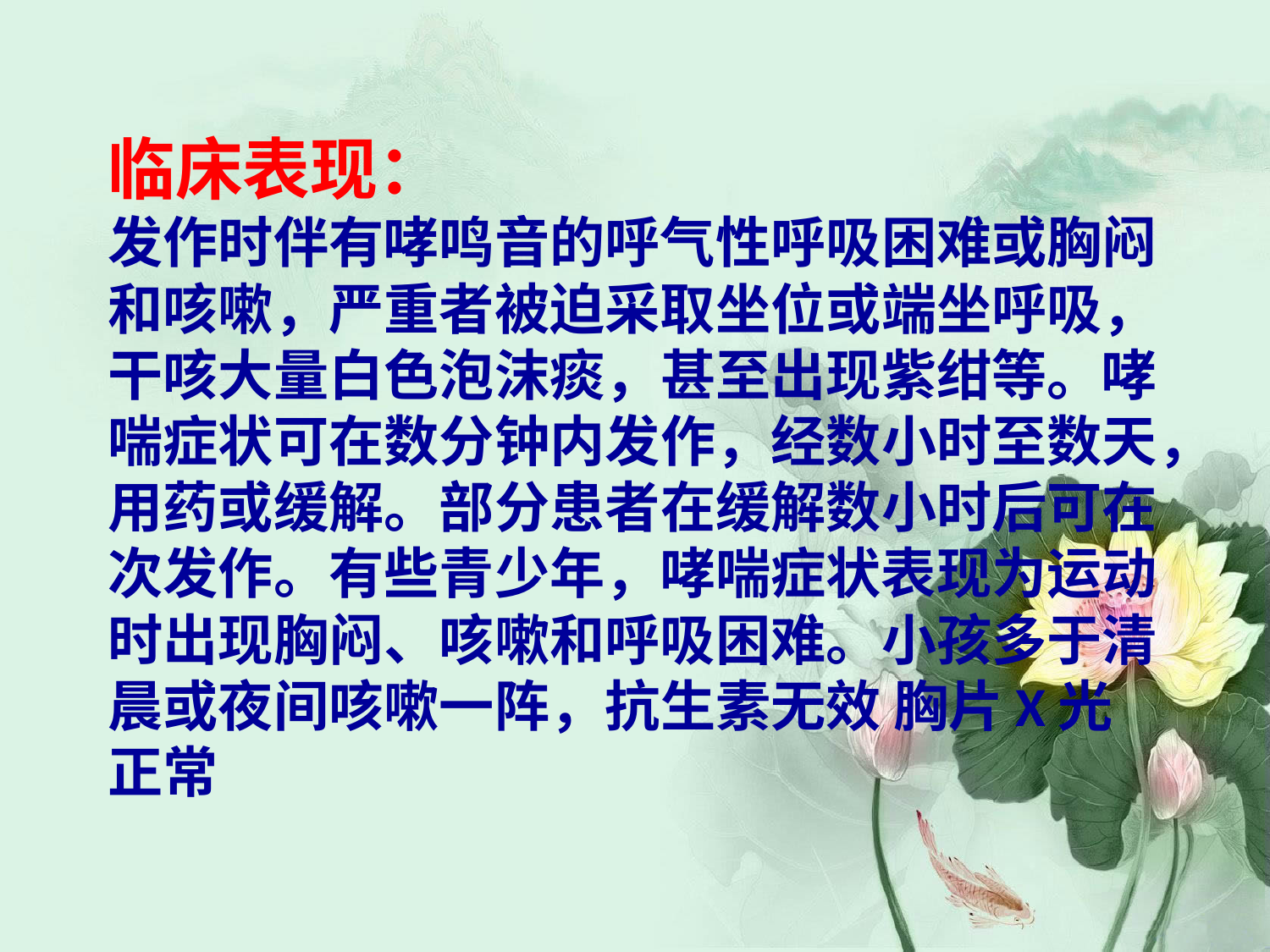

# 临床表现： 发作时伴有哮鸣音的呼气性呼吸困难或胸闷和咳嗽，严重者被迫采取坐位或端坐呼吸，干咳大量白色泡沫痰，甚至出现紫绀等。哮喘症状可在数分钟内发作，经数小时至数天，用药或缓解。部分患者在缓解数小时后可在次发作。有些青少年，哮喘症状表现为运动时出现胸闷、咳嗽和呼吸困难。小孩多于清晨或夜间咳嗽一阵，抗生素无效 胸片X光正常